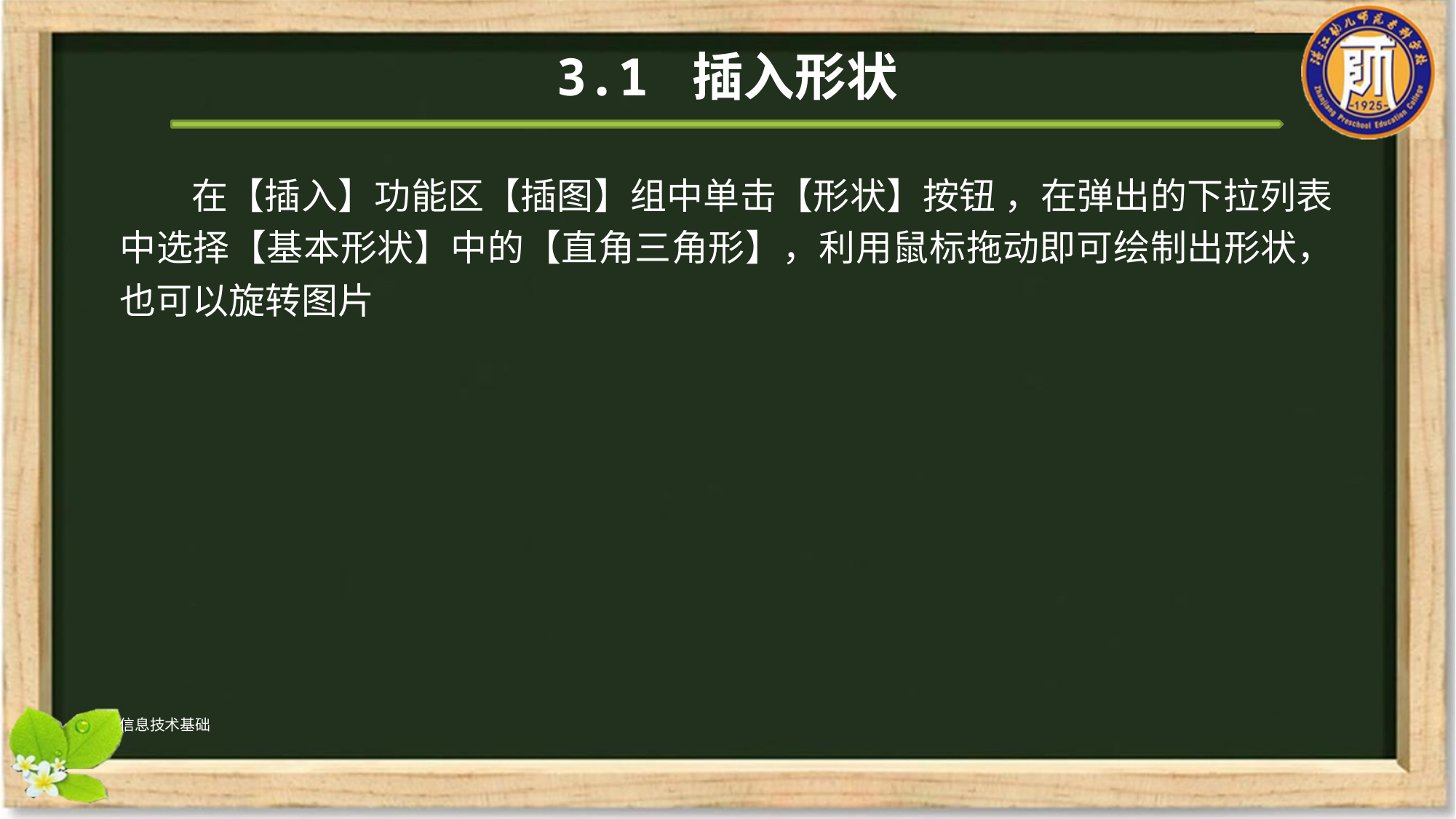

# 3.1 插入形状
在【插入】功能区【插图】组中单击【形状】按钮 ，在弹出的下拉列表中选择【基本形状】中的【直角三角形】，利用鼠标拖动即可绘制出形状，也可以旋转图片
信息技术基础